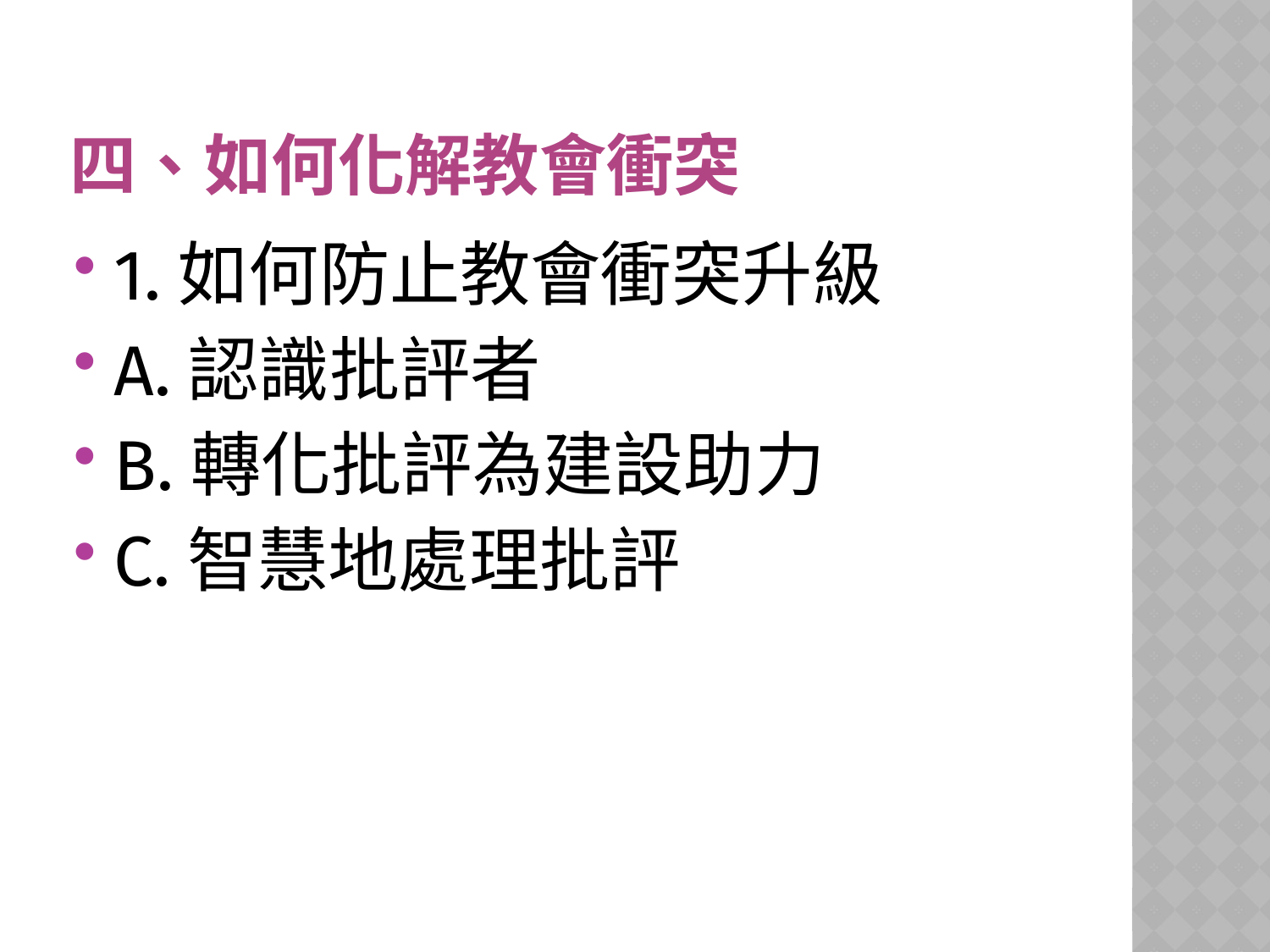

# 四、如何化解教會衝突
1.如何防止教會衝突升級
A.認識批評者
B.轉化批評為建設助力
C.智慧地處理批評